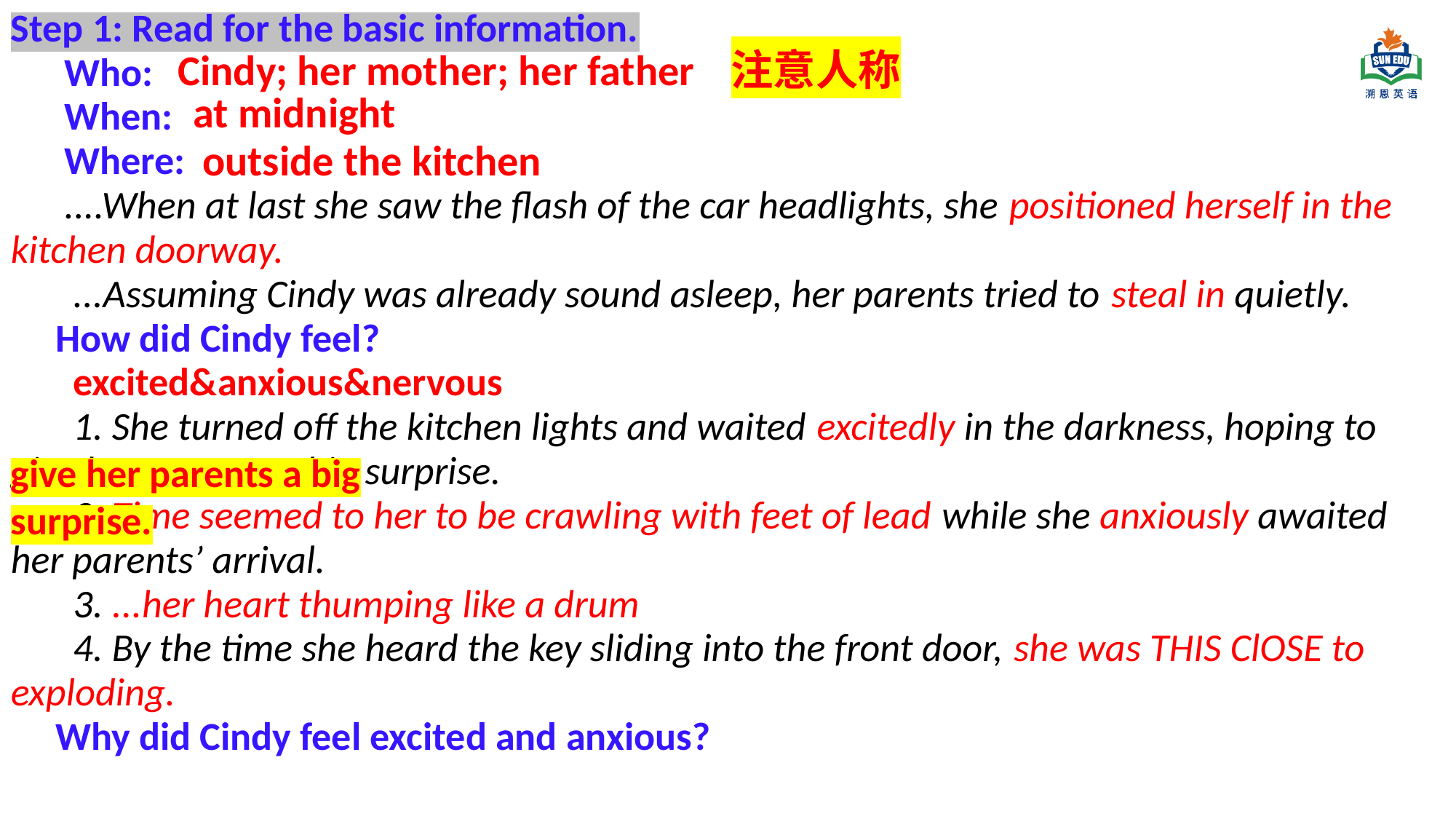

Step 1: Read for the basic information.
      Who:
      When:
      Where:
      ....When at last she saw the flash of the car headlights, she positioned herself in the kitchen doorway.
       ...Assuming Cindy was already sound asleep, her parents tried to steal in quietly.
     How did Cindy feel?
       excited&anxious&nervous
       1. She turned off the kitchen lights and waited excitedly in the darkness, hoping to give her parents a big surprise.
       2. Time seemed to her to be crawling with feet of lead while she anxiously awaited her parents’ arrival.
       3. ...her heart thumping like a drum
       4. By the time she heard the key sliding into the front door, she was THIS ClOSE to exploding.
     Why did Cindy feel excited and anxious?

Cindy; her mother; her father
注意人称
at midnight
outside the kitchen
give her parents a big surprise.